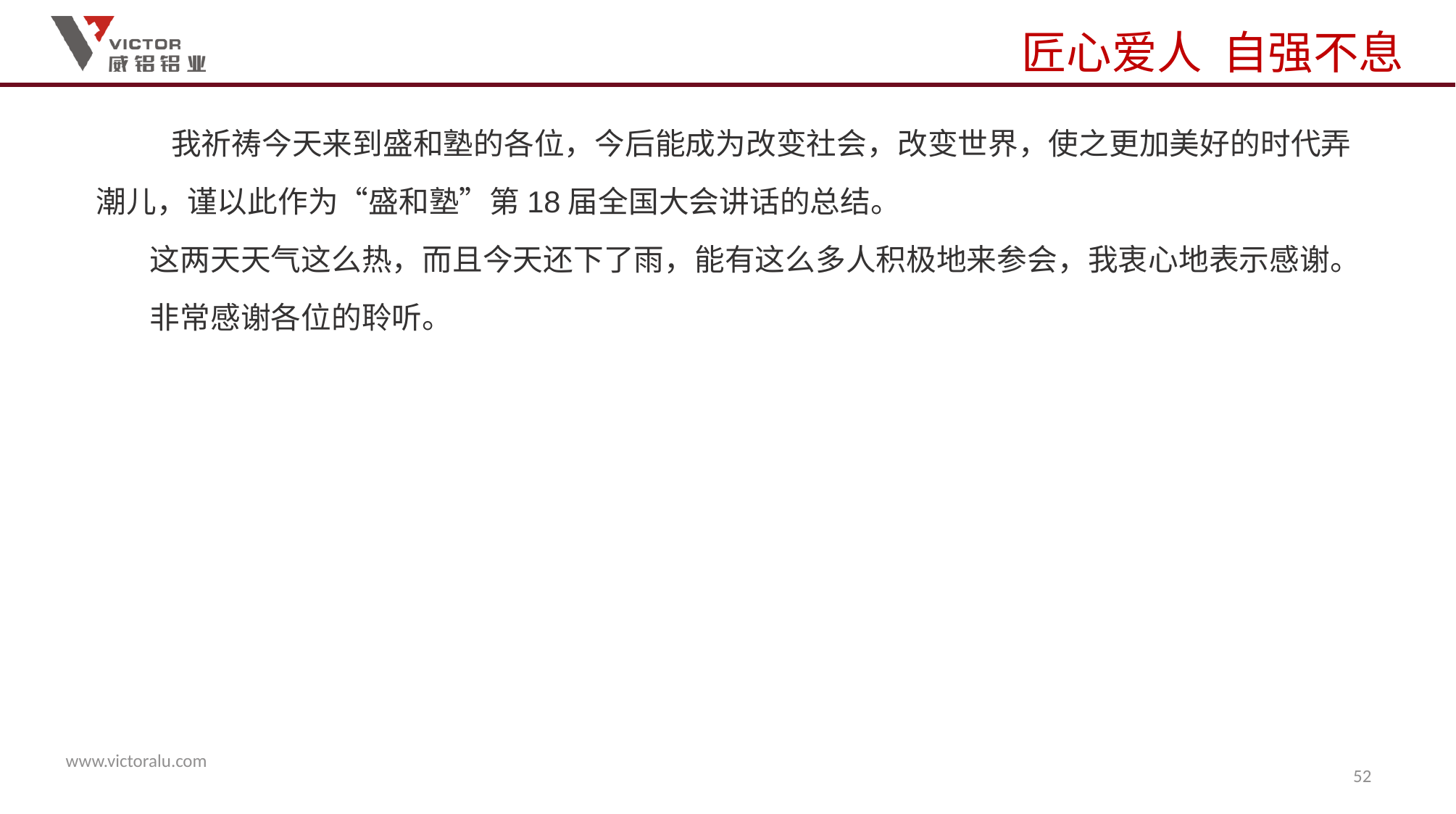

我祈祷今天来到盛和塾的各位，今后能成为改变社会，改变世界，使之更加美好的时代弄潮儿，谨以此作为“盛和塾”第18届全国大会讲话的总结。
        这两天天气这么热，而且今天还下了雨，能有这么多人积极地来参会，我衷心地表示感谢。
        非常感谢各位的聆听。
52